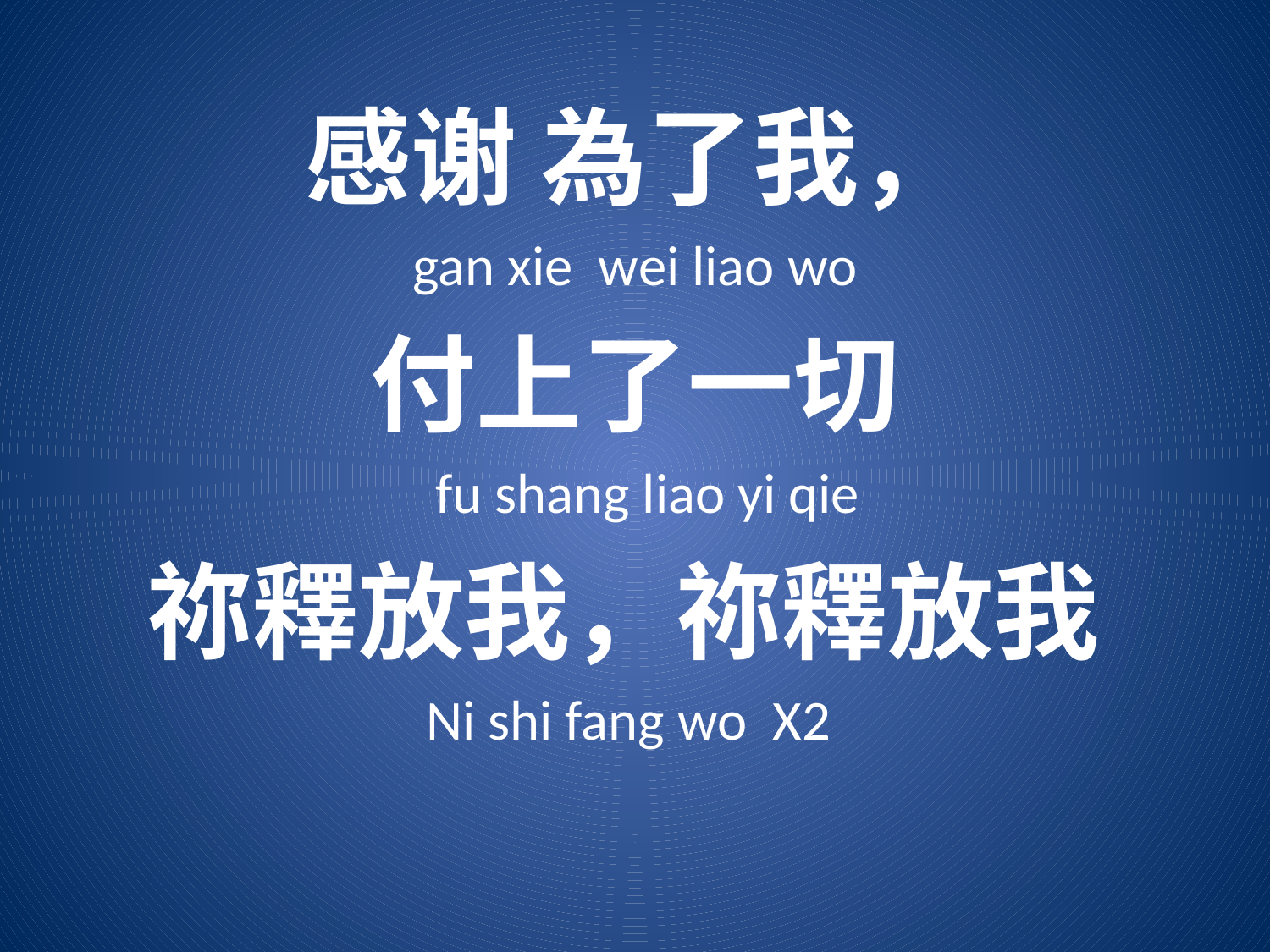

感谢 為了我，
gan xie  wei liao wo
付上了一切
  fu shang liao yi qie
祢釋放我，祢釋放我
Ni shi fang wo  X2